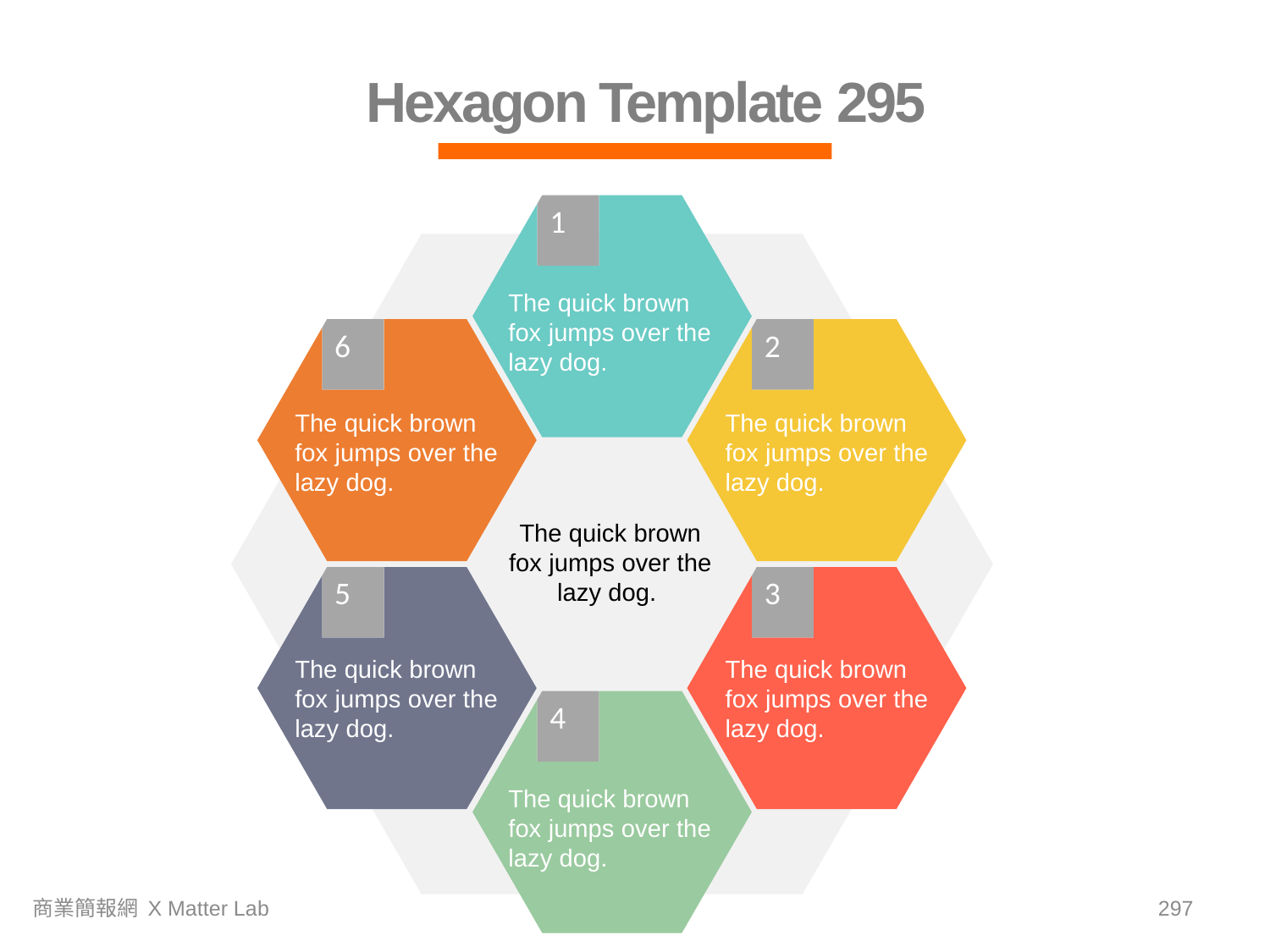

Hexagon Template 295

1

The quick brown fox jumps over the lazy dog.

6

2
The quick brown fox jumps over the lazy dog.
The quick brown fox jumps over the lazy dog.
The quick brown fox jumps over the lazy dog.

5

3
The quick brown fox jumps over the lazy dog.
The quick brown fox jumps over the lazy dog.

4
The quick brown fox jumps over the lazy dog.
商業簡報網 X Matter Lab
297